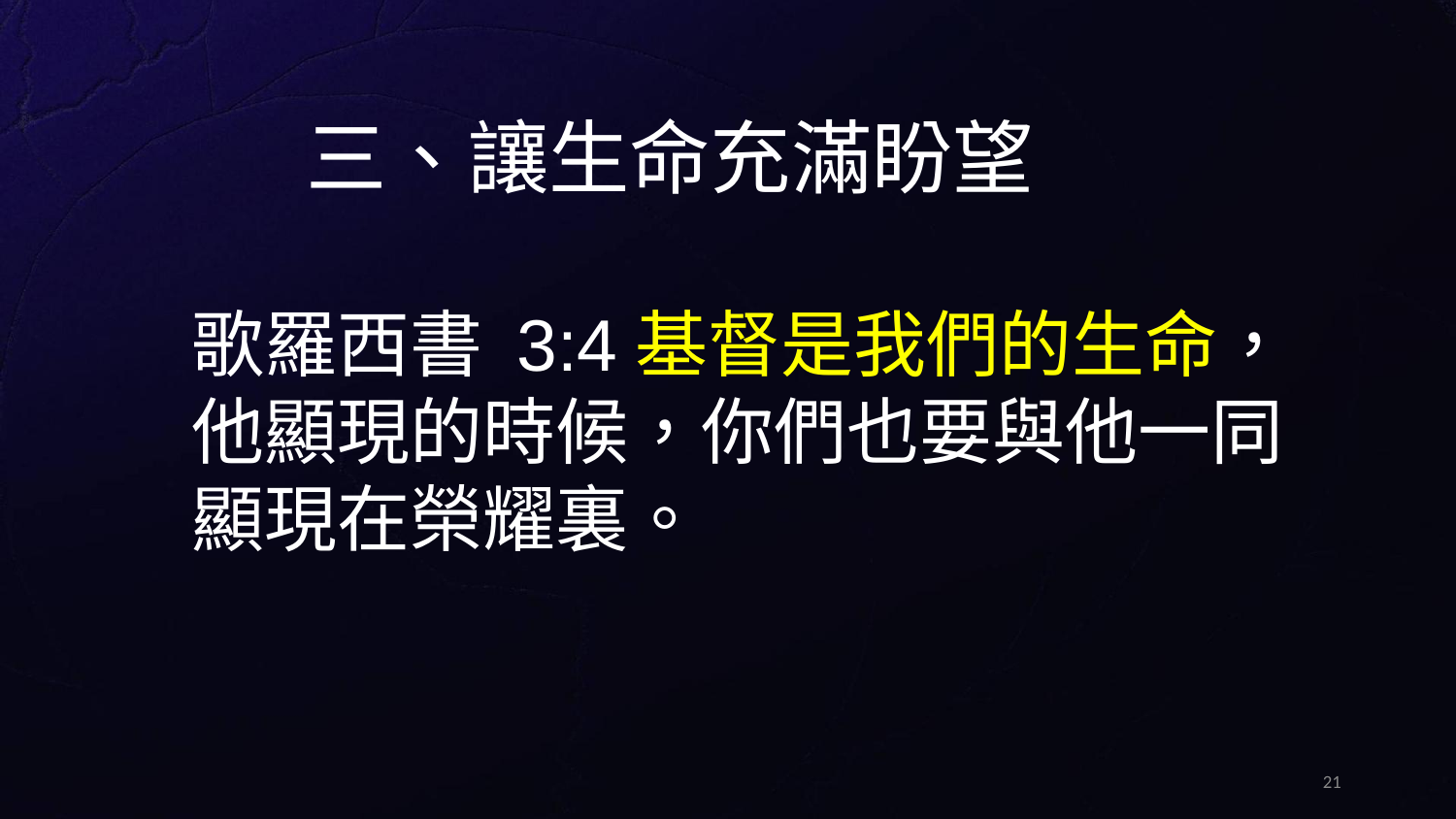

三、讓生命充滿盼望
歌羅西書 3:4基督是我們的生命，他顯現的時候，你們也要與他一同顯現在榮耀裏。

21